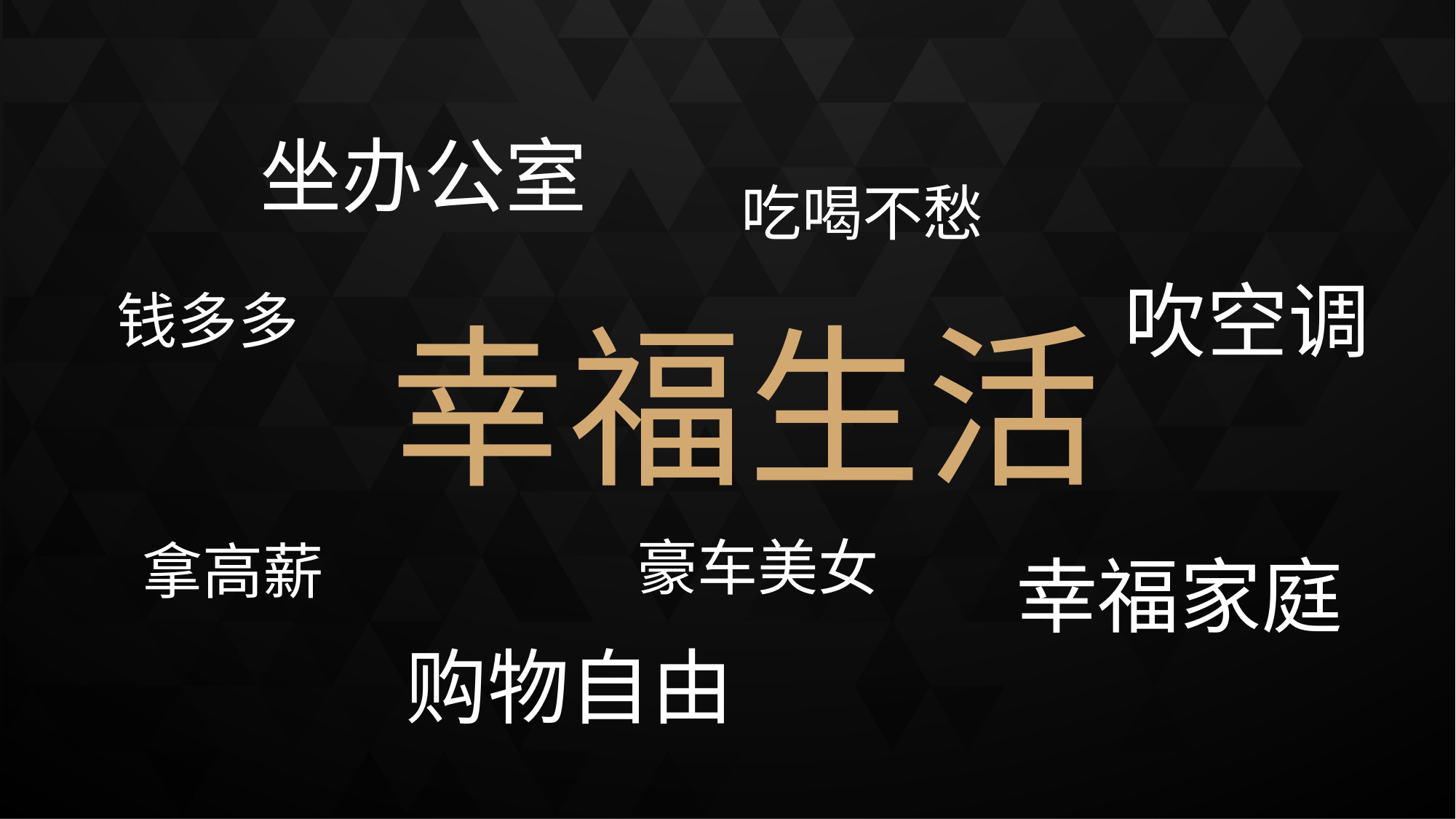

坐办公室
吃喝不愁
吹空调
钱多多
幸福生活
豪车美女
拿高薪
幸福家庭
购物自由